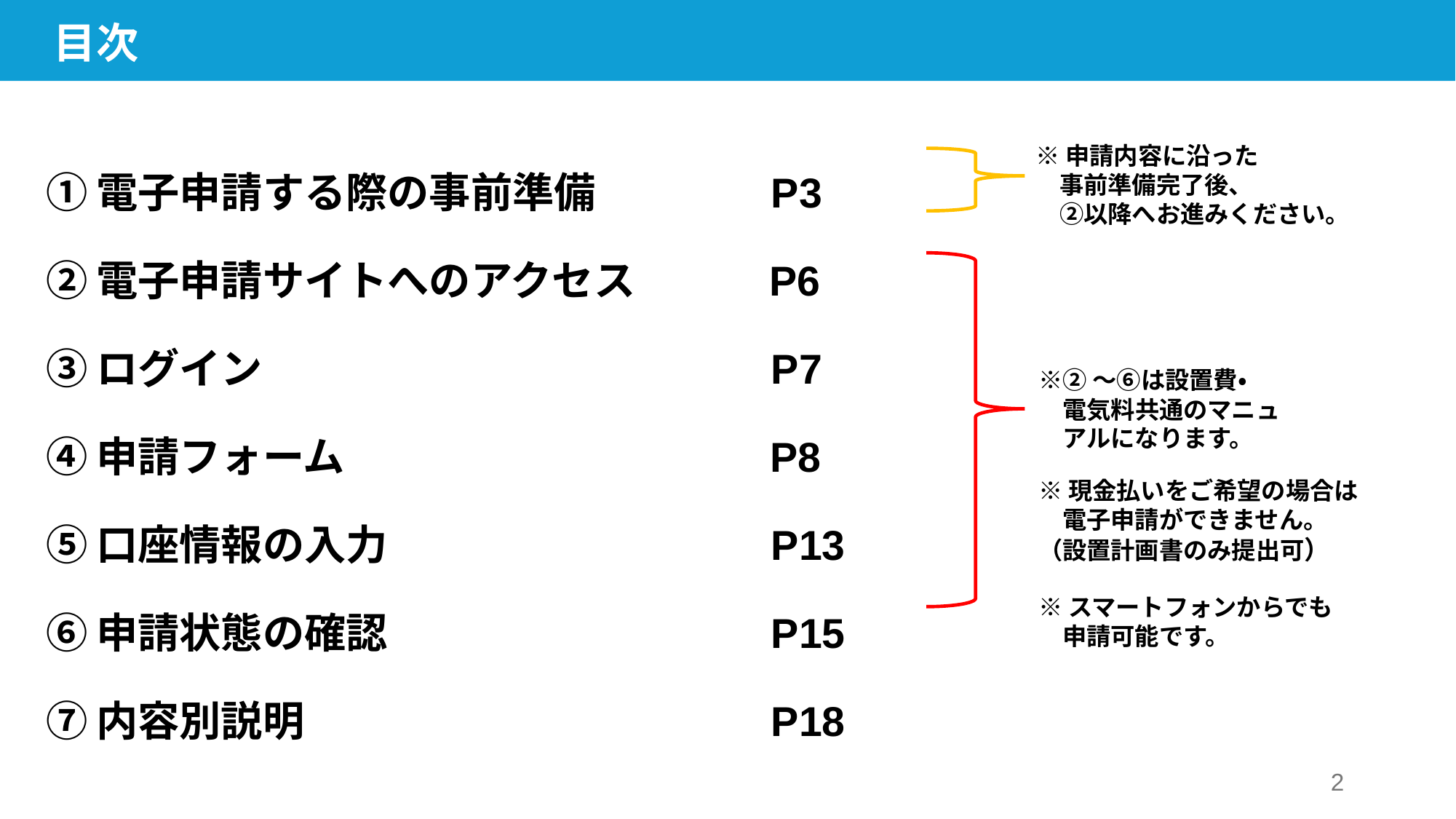

目次
①電子申請する際の事前準備　　　　P3
②電子申請サイトへのアクセス　　　P6
③ログイン　　　　　　　　　　　　P7
④申請フォーム　　　　　　　　　　P8
⑤口座情報の入力　　　　　　　　　P13
⑥申請状態の確認　　　　　　　　　P15
⑦内容別説明　　　　　　　　　　　P18

※申請内容に沿った
　事前準備完了後、
　②以降へお進みください。

※②～⑥は設置費・
　電気料共通のマニュ
　アルになります。
※現金払いをご希望の場合は
　電子申請ができません。
（設置計画書のみ提出可）
※スマートフォンからでも
　申請可能です。
2